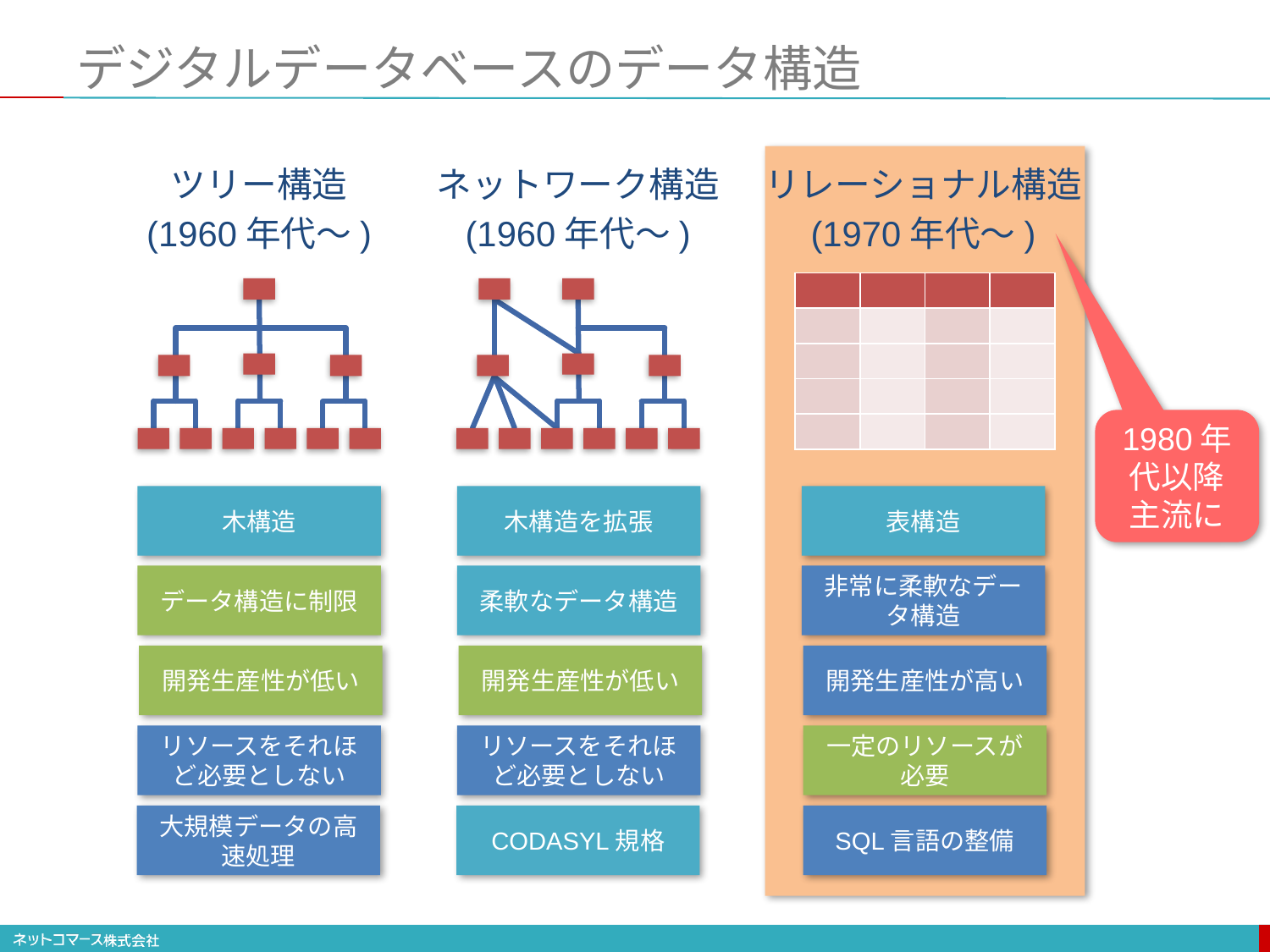

# デジタルデータベースのデータ構造

リレーショナル構造
(1970年代～)
ツリー構造
(1960年代～)
ネットワーク構造
(1960年代～)
|  |  |  |  |
| --- | --- | --- | --- |
|  |  |  |  |
|  |  |  |  |
|  |  |  |  |
|  |  |  |  |

1980年代以降主流に
木構造
木構造を拡張
表構造
データ構造に制限
柔軟なデータ構造
非常に柔軟なデータ構造
開発生産性が低い
開発生産性が低い
開発生産性が高い
リソースをそれほど必要としない
リソースをそれほど必要としない
一定のリソースが必要
大規模データの高速処理
CODASYL規格
SQL言語の整備